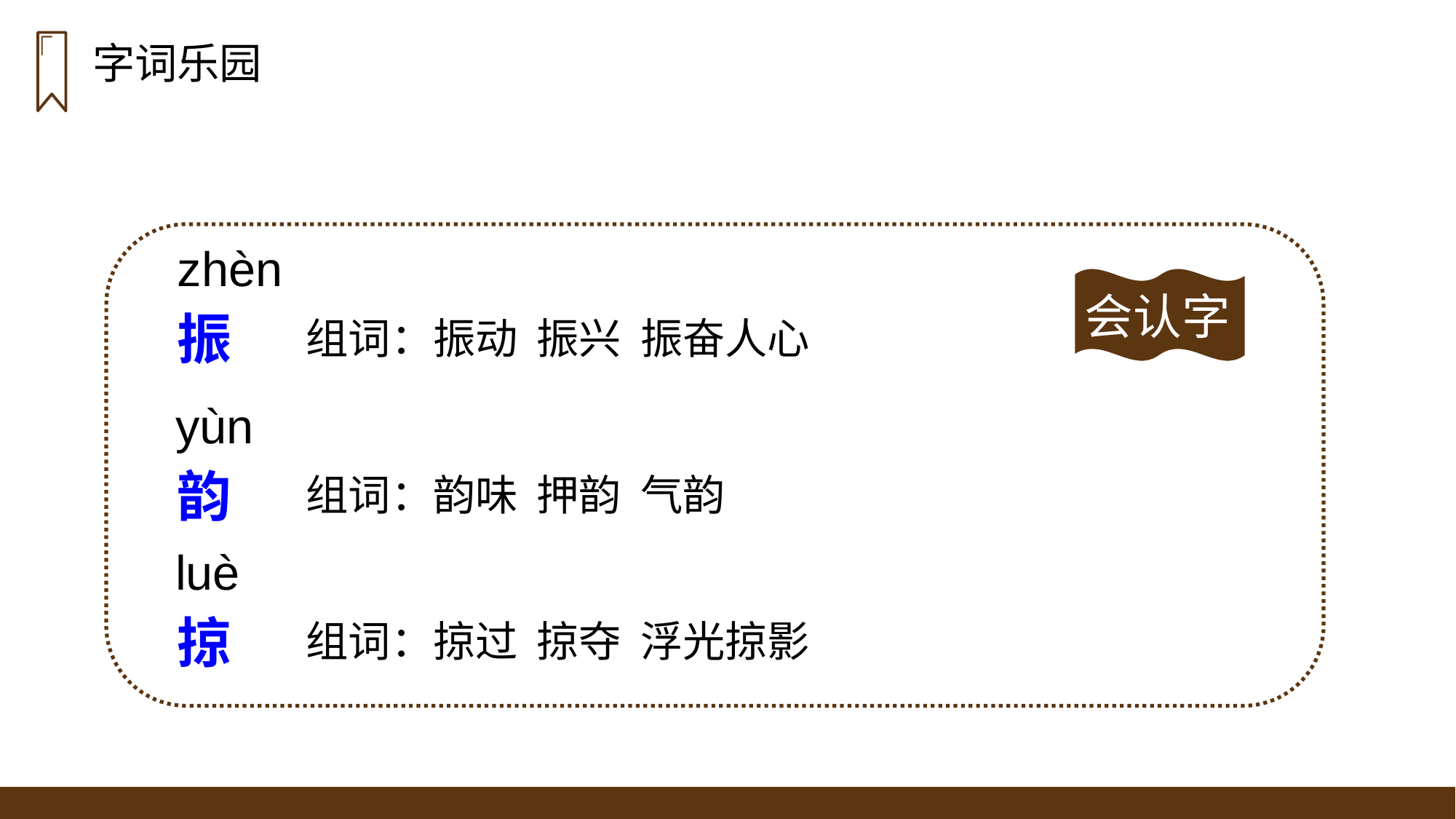

字词乐园

zhèn
会认字
振
组词：振动  振兴  振奋人心
yùn
韵
组词：韵味  押韵  气韵
luè
掠
组词：掠过  掠夺  浮光掠影